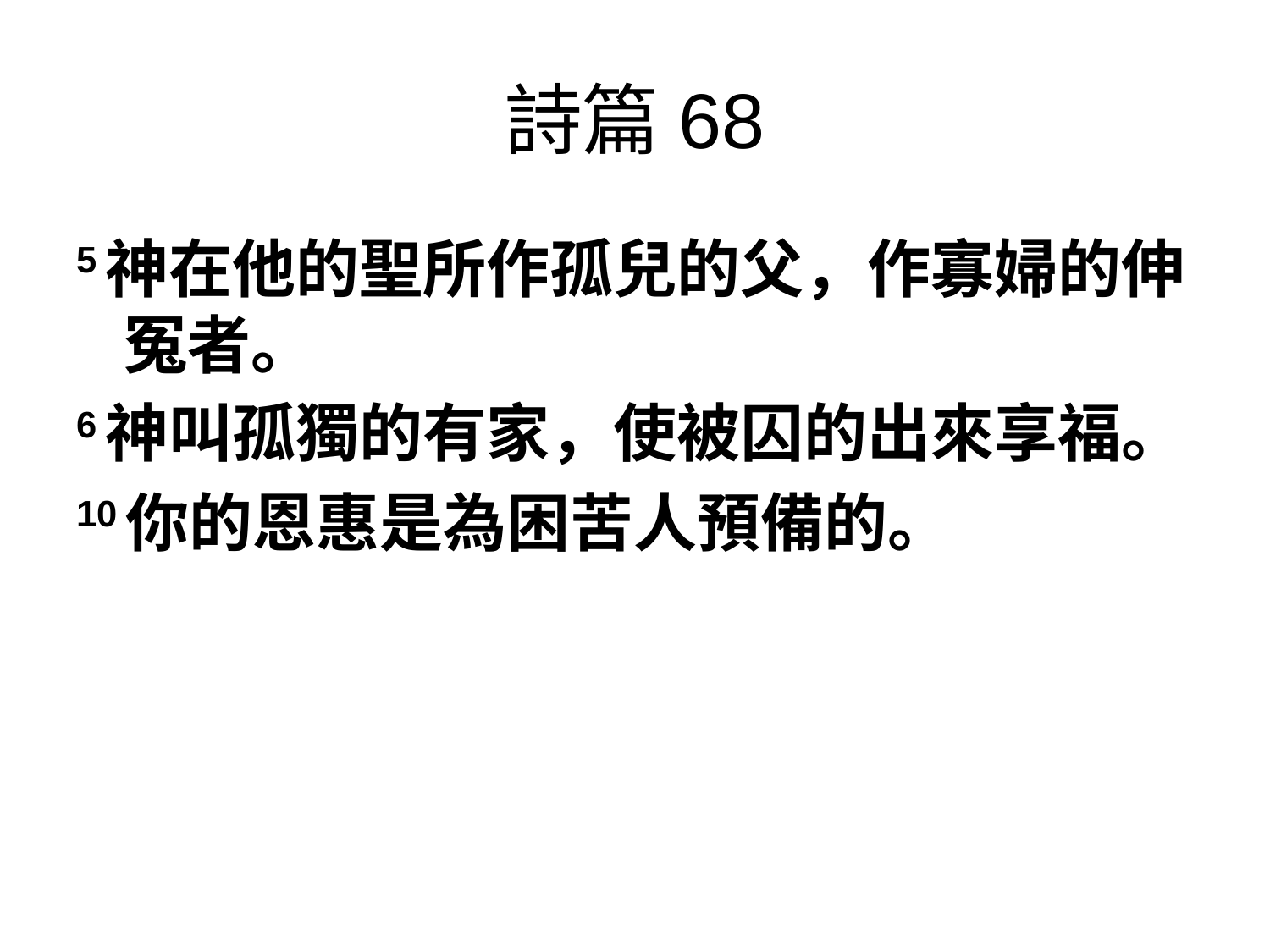

# 詩篇68
5神在他的聖所作孤兒的父，作寡婦的伸冤者。
6神叫孤獨的有家，使被囚的出來享福。
10你的恩惠是為困苦人預備的。